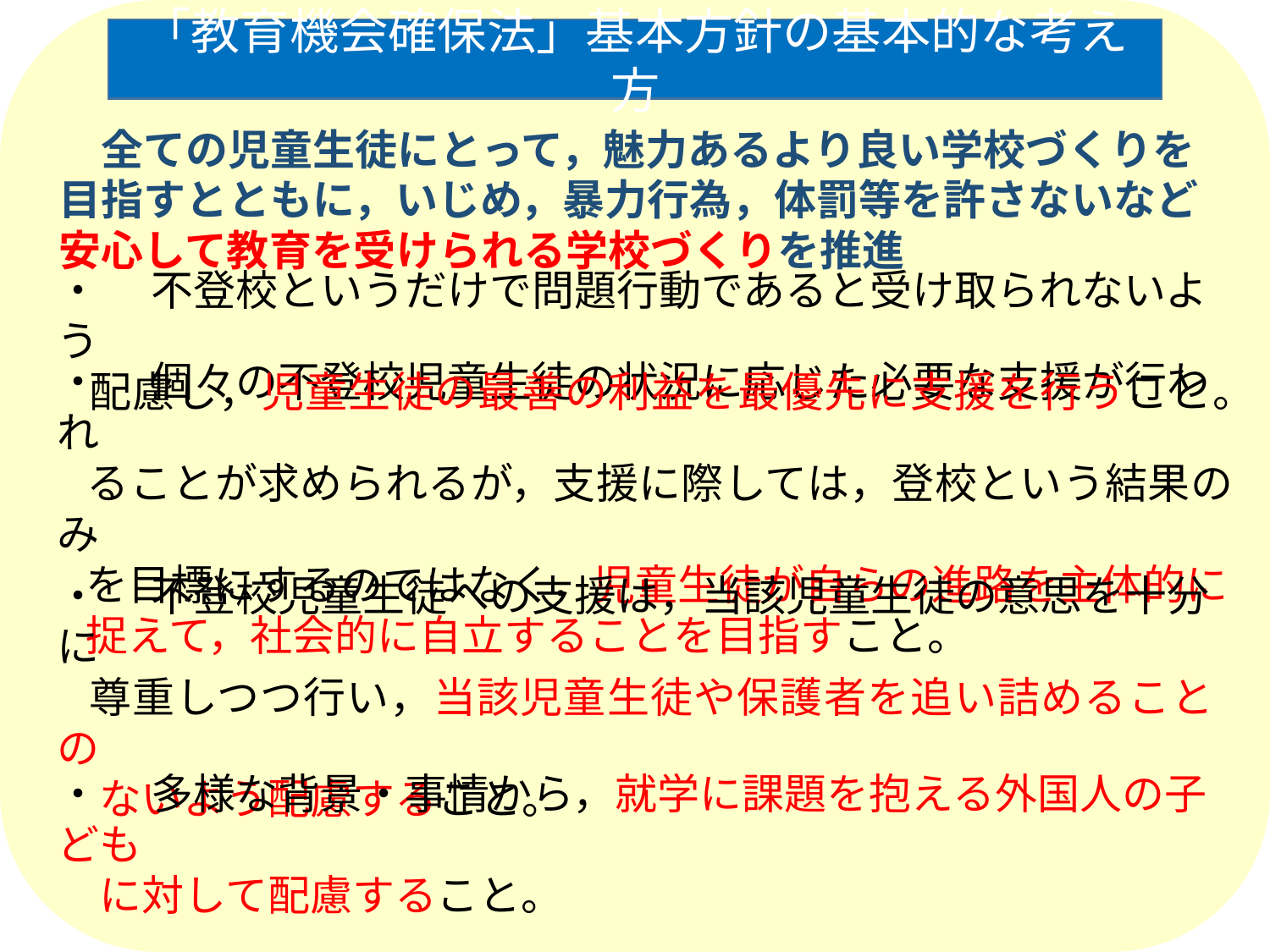

全ての児童生徒にとって，魅力あるより良い学校づくりを
目指すとともに，いじめ，暴力行為，体罰等を許さないなど
安心して教育を受けられる学校づくりを推進

「教育機会確保法」基本方針の基本的な考え方
・　 不登校というだけで問題行動であると受け取られないよう
  配慮し，児童生徒の最善の利益を最優先に支援を行うこと。
・　 個々の不登校児童生徒の状況に応じた必要な支援が行われ
  ることが求められるが，支援に際しては，登校という結果のみ
  を目標にするのではなく，児童生徒が自らの進路を主体的に
  捉えて，社会的に自立することを目指すこと。
・　 不登校児童生徒への支援は，当該児童生徒の意思を十分に
  尊重しつつ行い，当該児童生徒や保護者を追い詰めることの
　ないよう配慮すること。
・　 多様な背景・事情から，就学に課題を抱える外国人の子ども
　　　に対して配慮すること。